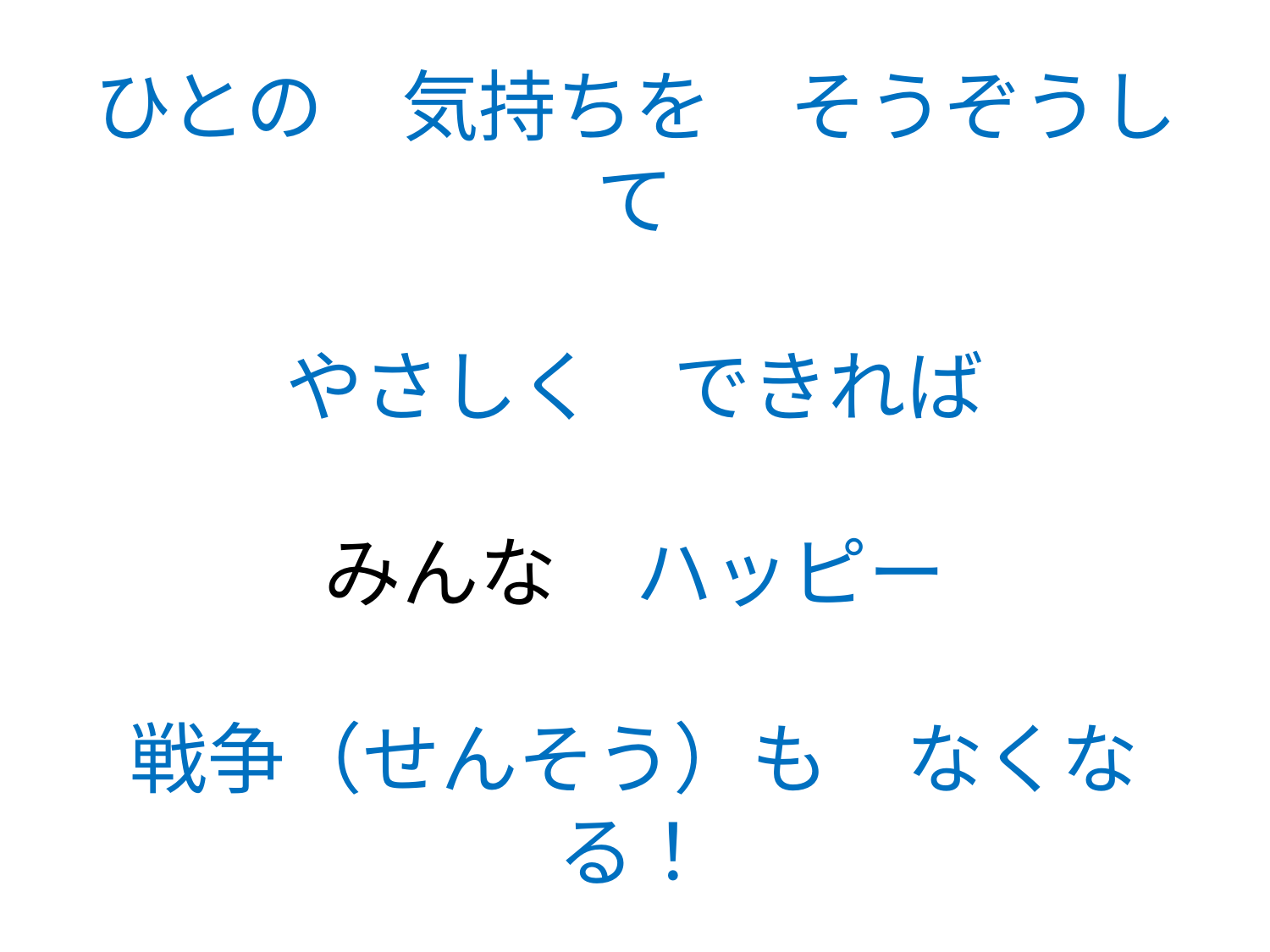

# ひとの　気持ちを　そうぞうして やさしく　できれば みんな　ハッピー 戦争（せんそう）も　なくなる！